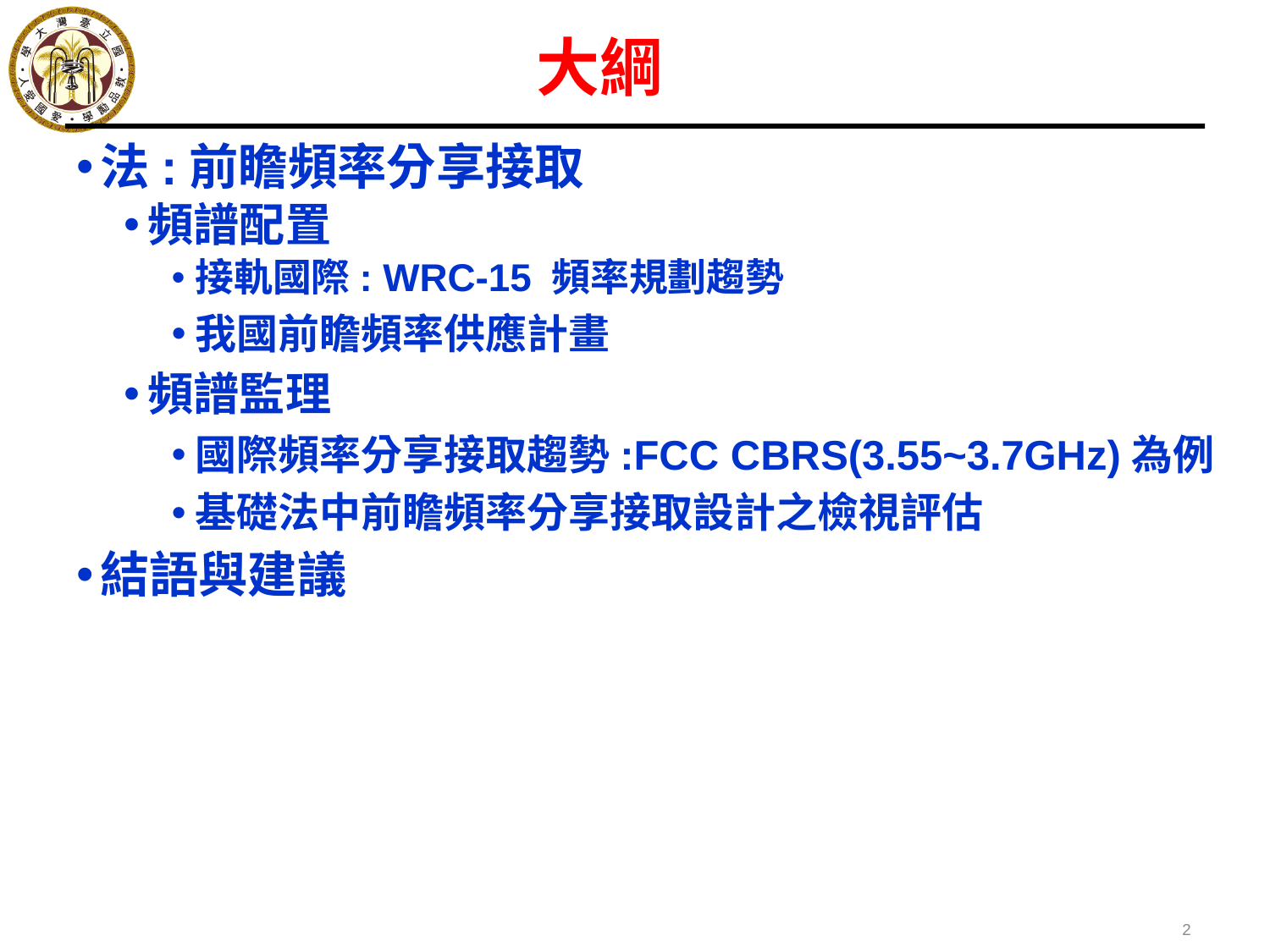

大綱

法:前瞻頻率分享接取
頻譜配置
接軌國際: WRC-15 頻率規劃趨勢
我國前瞻頻率供應計畫
頻譜監理
國際頻率分享接取趨勢:FCC CBRS(3.55~3.7GHz)為例
基礎法中前瞻頻率分享接取設計之檢視評估
結語與建議

2